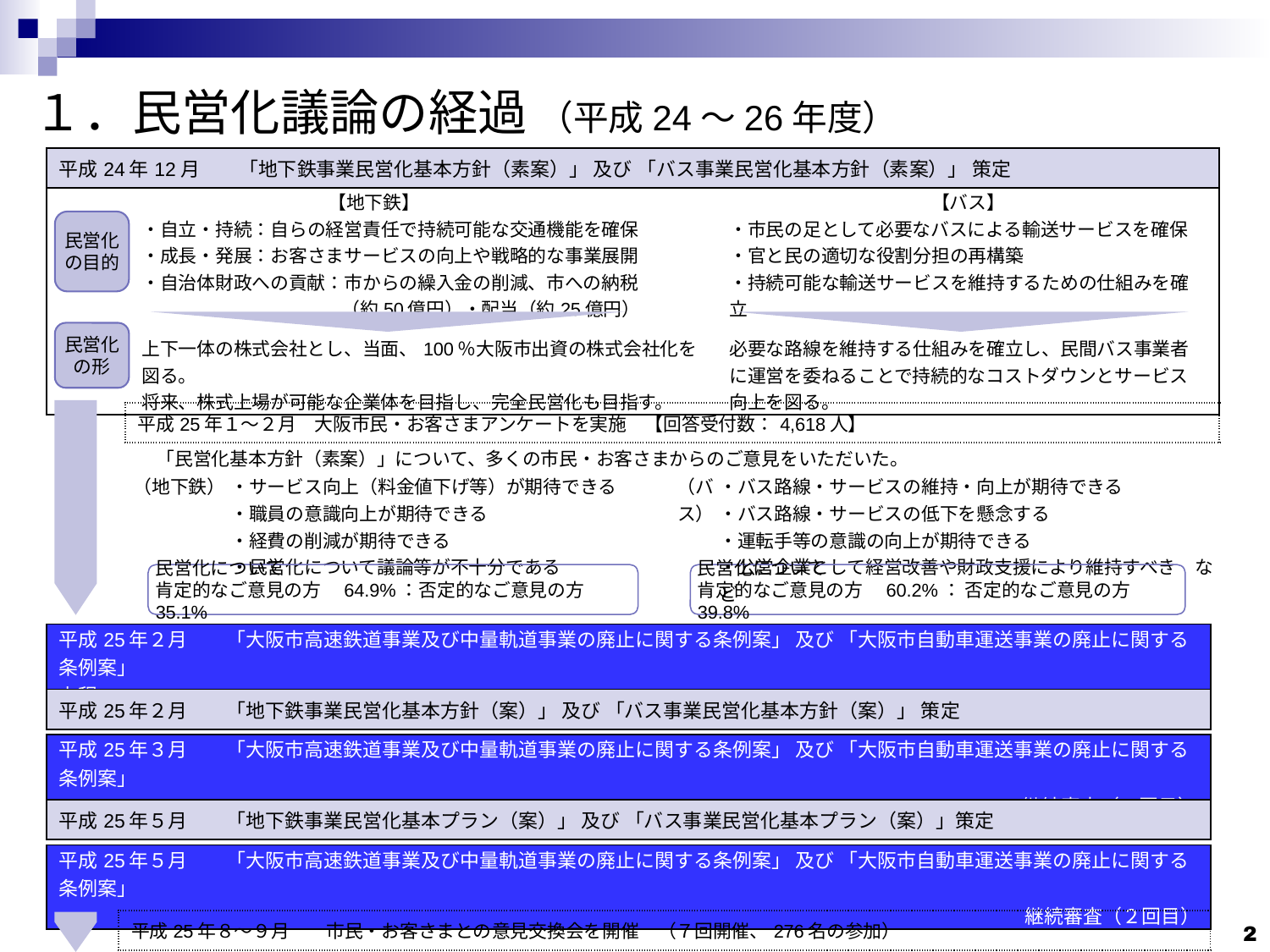

１．民営化議論の経過 （平成24～26年度）
| 平成24年12月　　「地下鉄事業民営化基本方針（素案）」 及び 「バス事業民営化基本方針（素案）」 策定 |  |  |  |
| --- | --- | --- | --- |
|  | 【地下鉄】 |  | 【バス】 |
|  | ・自立・持続：自らの経営責任で持続可能な交通機能を確保 ・成長・発展：お客さまサービスの向上や戦略的な事業展開 ・自治体財政への貢献：市からの繰入金の削減、市への納税 （約50億円）・配当（約25億円） |  | ・市民の足として必要なバスによる輸送サービスを確保 ・官と民の適切な役割分担の再構築 ・持続可能な輸送サービスを維持するための仕組みを確立 |
|  | 上下一体の株式会社とし、当面、100％大阪市出資の株式会社化を図る。 将来、株式上場が可能な企業体を目指し、完全民営化も目指す。 |  | 必要な路線を維持する仕組みを確立し、民間バス事業者に運営を委ねることで持続的なコストダウンとサービス向上を図る。 |
民営化の目的

民営化の形
| 平成25年１～２月　大阪市民・お客さまアンケートを実施　【回答受付数：4,618人】 |  |  |  |
| --- | --- | --- | --- |
| 「民営化基本方針（素案）」について、多くの市民・お客さまからのご意見をいただいた。 |  |  |  |
| （地下鉄） | ・サービス向上（料金値下げ等）が期待できる ・職員の意識向上が期待できる ・経費の削減が期待できる　 ・民営化について議論等が不十分である | （バス） | ・バス路線・サービスの維持・向上が期待できる ・バス路線・サービスの低下を懸念する ・運転手等の意識の向上が期待できる ・公営企業として経営改善や財政支援により維持すべき　など |
|  |  |  |  |

民営化について
肯定的なご意見の方　64.9%：否定的なご意見の方　35.1%
民営化について
肯定的なご意見の方　60.2%： 否定的なご意見の方　39.8%
| 平成25年２月　　「大阪市高速鉄道事業及び中量軌道事業の廃止に関する条例案」 及び 「大阪市自動車運送事業の廃止に関する条例案」　 上程 |
| --- |
| 平成25年２月　　「地下鉄事業民営化基本方針（案）」 及び 「バス事業民営化基本方針（案）」 策定 |
| --- |
| 平成25年３月　　「大阪市高速鉄道事業及び中量軌道事業の廃止に関する条例案」 及び 「大阪市自動車運送事業の廃止に関する条例案」 継続審査（１回目） |
| --- |
| 平成25年５月　　「地下鉄事業民営化基本プラン（案）」 及び 「バス事業民営化基本プラン（案）」策定 |
| --- |
| 平成25年５月　　「大阪市高速鉄道事業及び中量軌道事業の廃止に関する条例案」 及び 「大阪市自動車運送事業の廃止に関する条例案」 継続審査（２回目） |
| --- |
2
| 平成25年８～９月　　市民・お客さまとの意見交換会を開催　（７回開催、276名の参加） |
| --- |